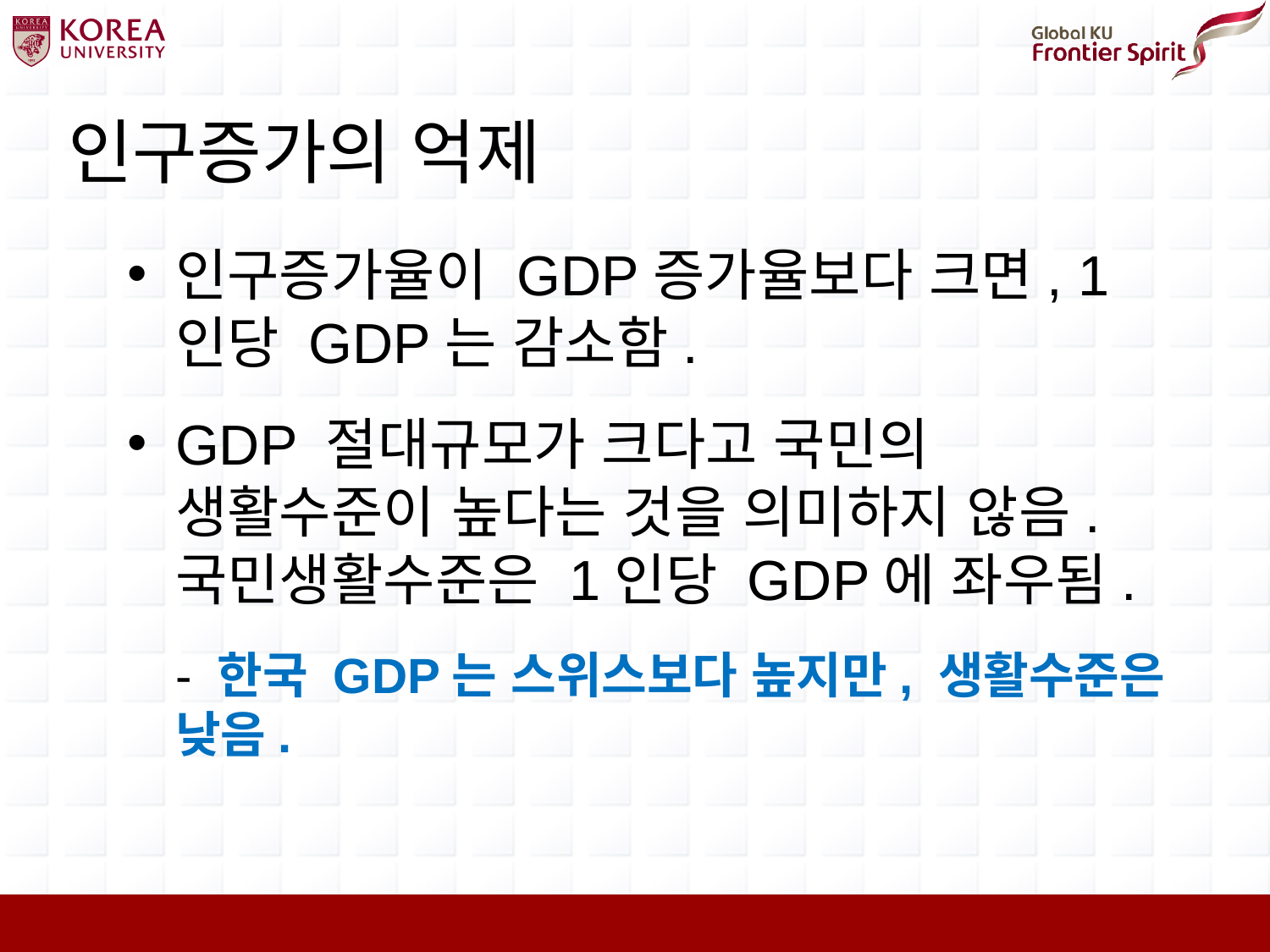

# 인구증가의 억제
인구증가율이 GDP증가율보다 크면, 1인당 GDP는 감소함.
GDP 절대규모가 크다고 국민의 생활수준이 높다는 것을 의미하지 않음. 국민생활수준은 1인당 GDP에 좌우됨.
	- 한국 GDP는 스위스보다 높지만, 생활수준은 낮음.